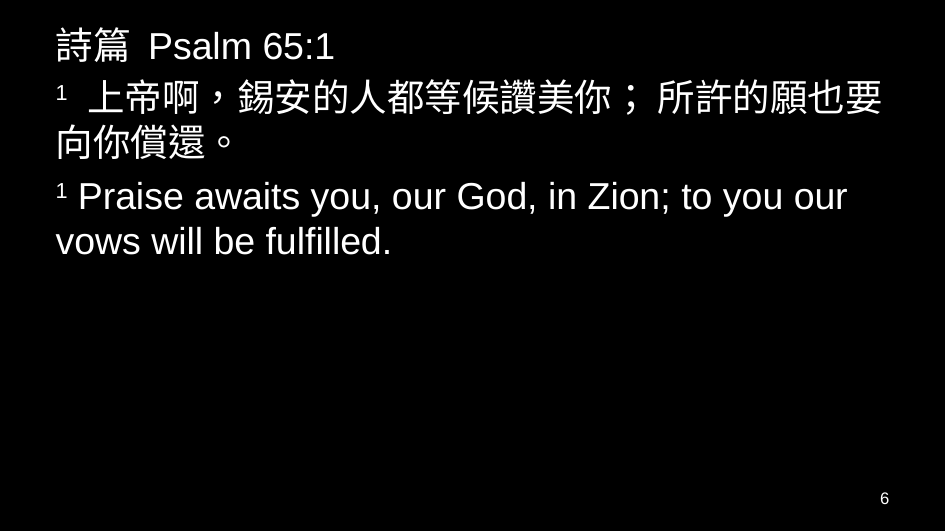

詩篇 Psalm 65:1
1 上帝啊，錫安的人都等候讚美你； 所許的願也要向你償還。
1 Praise awaits you, our God, in Zion; to you our vows will be fulfilled.

6